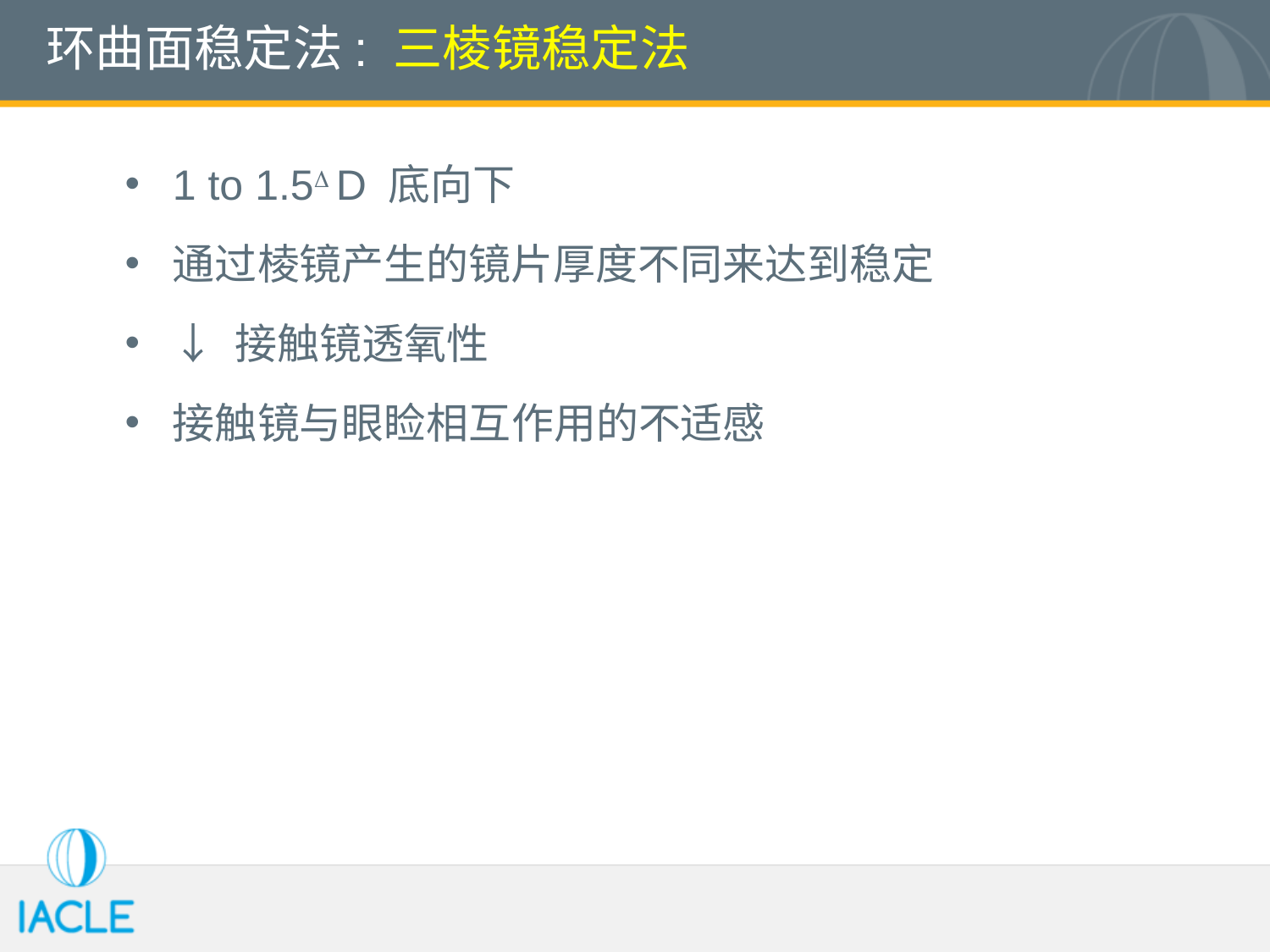

# 环曲面稳定法: 三棱镜稳定法

1 to 1.5Δ D 底向下
通过棱镜产生的镜片厚度不同来达到稳定
↓ 接触镜透氧性
接触镜与眼睑相互作用的不适感